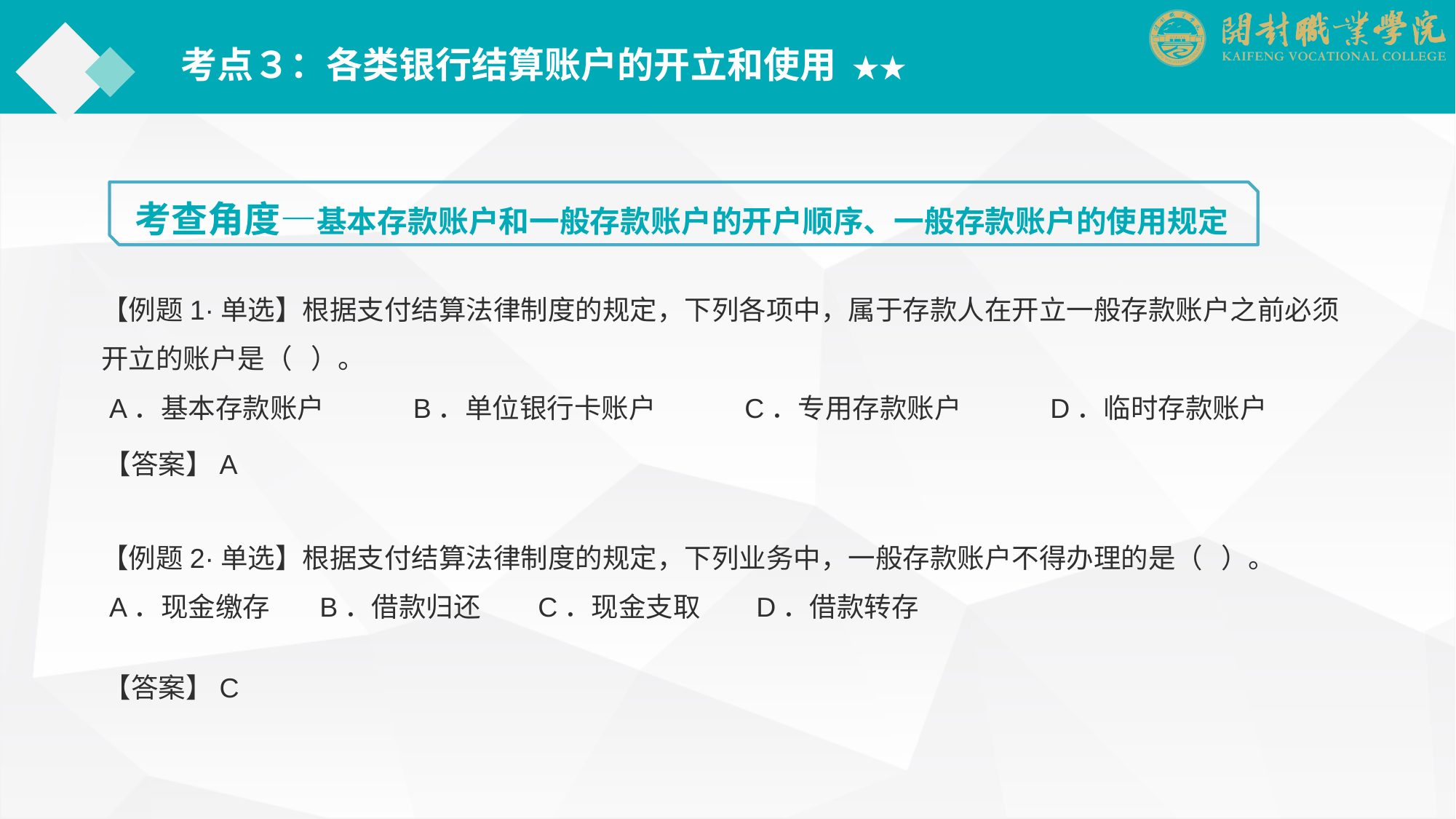

考点３：各类银行结算账户的开立和使用  ★★

考查角度—基本存款账户和一般存款账户的开户顺序、一般存款账户的使用规定
【例题1·单选】根据支付结算法律制度的规定，下列各项中，属于存款人在开立一般存款账户之前必须开立的账户是（   ）。
 A．基本存款账户　　　B．单位银行卡账户　　　C．专用存款账户　　　D．临时存款账户
【答案】A
【例题2·单选】根据支付结算法律制度的规定，下列业务中，一般存款账户不得办理的是（   ）。
 A．现金缴存	B．借款归还	C．现金支取	D．借款转存
【答案】C